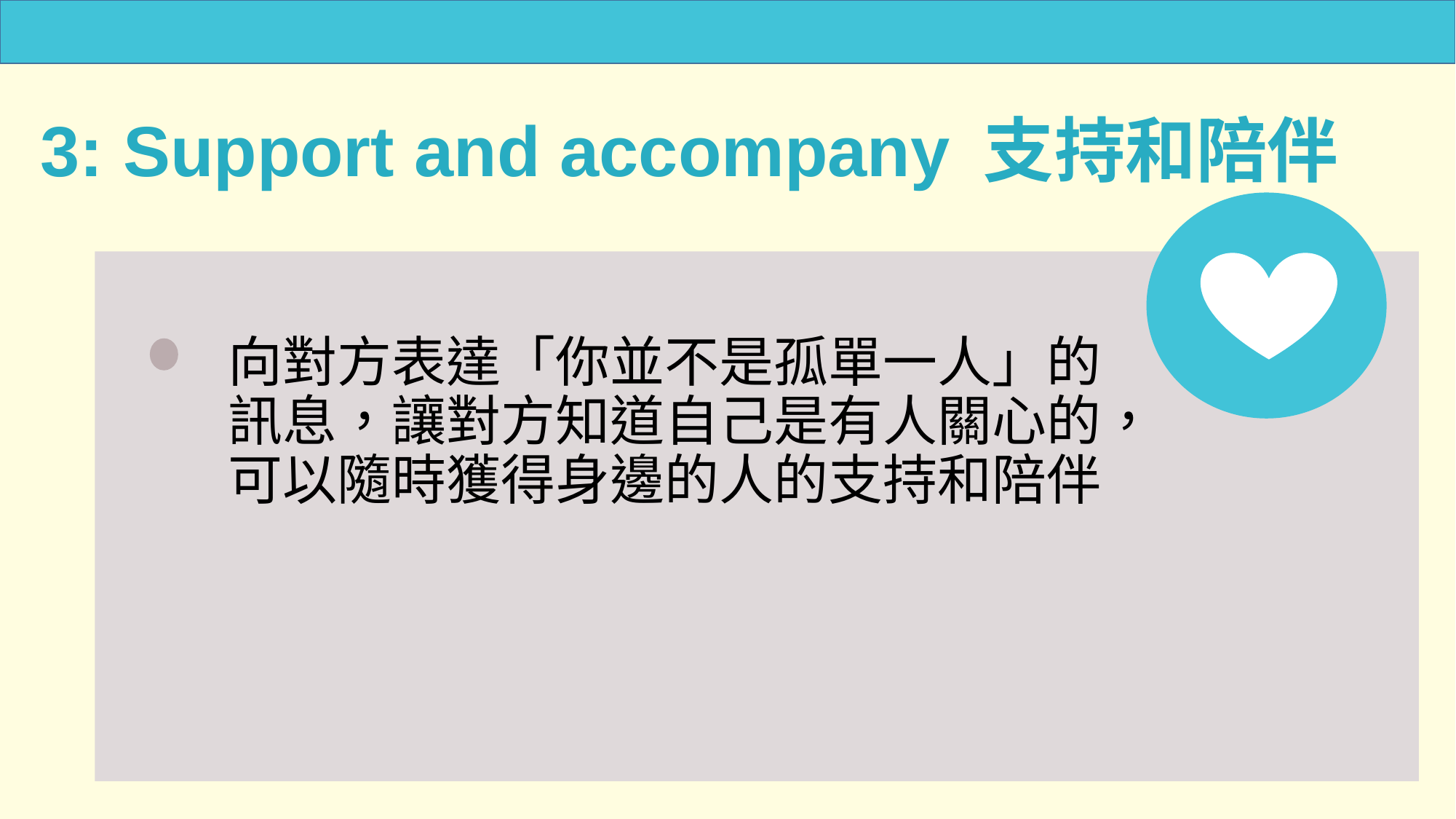

3: Support and accompany 支持和陪伴

向對方表達「你並不是孤單一人」的訊息，讓對方知道自己是有人關心的，可以隨時獲得身邊的人的支持和陪伴